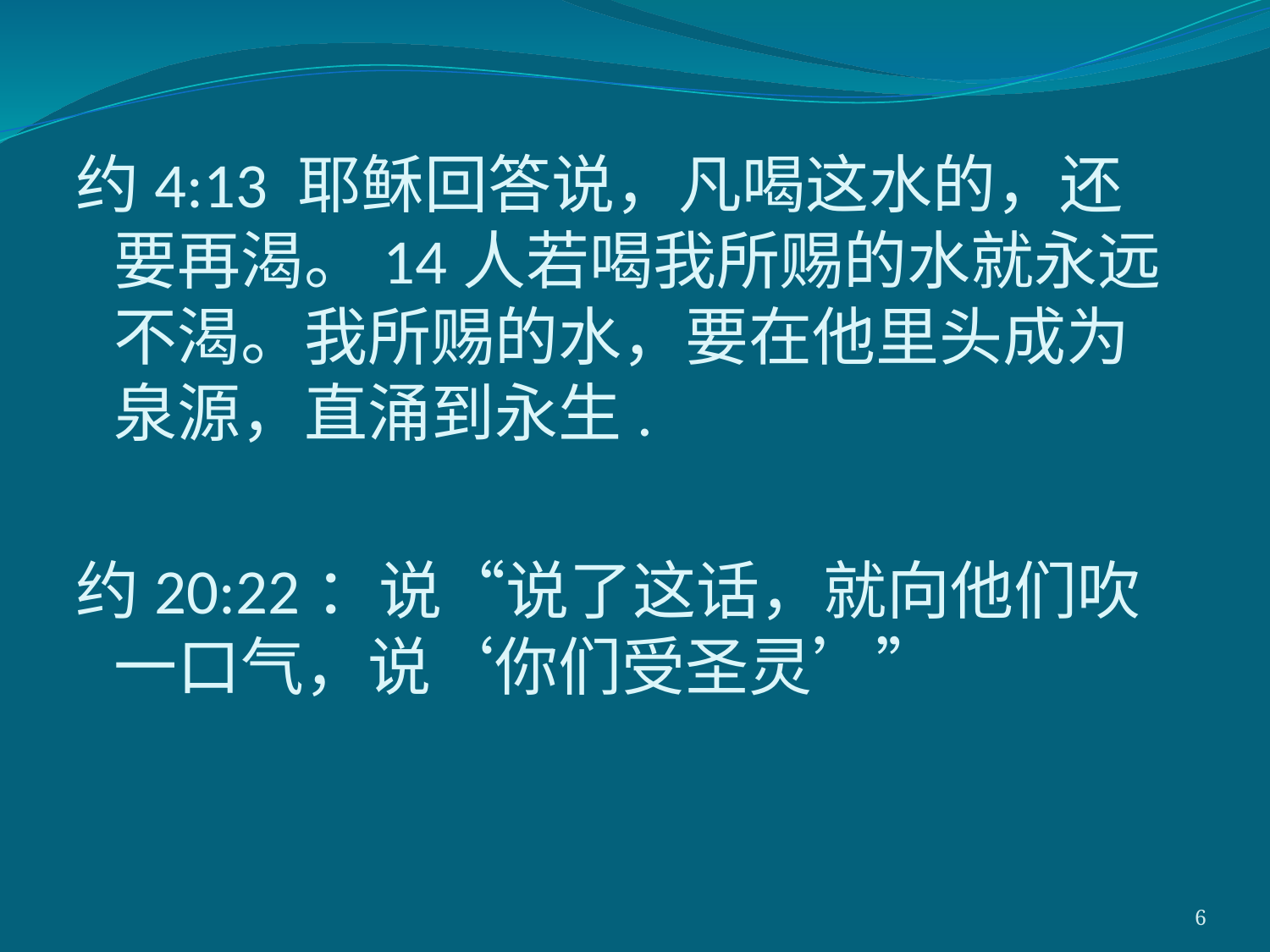

约4:13 耶稣回答说，凡喝这水的，还要再渴。14人若喝我所赐的水就永远不渴。我所赐的水，要在他里头成为泉源，直涌到永生.

约20:22：说“说了这话，就向他们吹一口气，说‘你们受圣灵’”
6